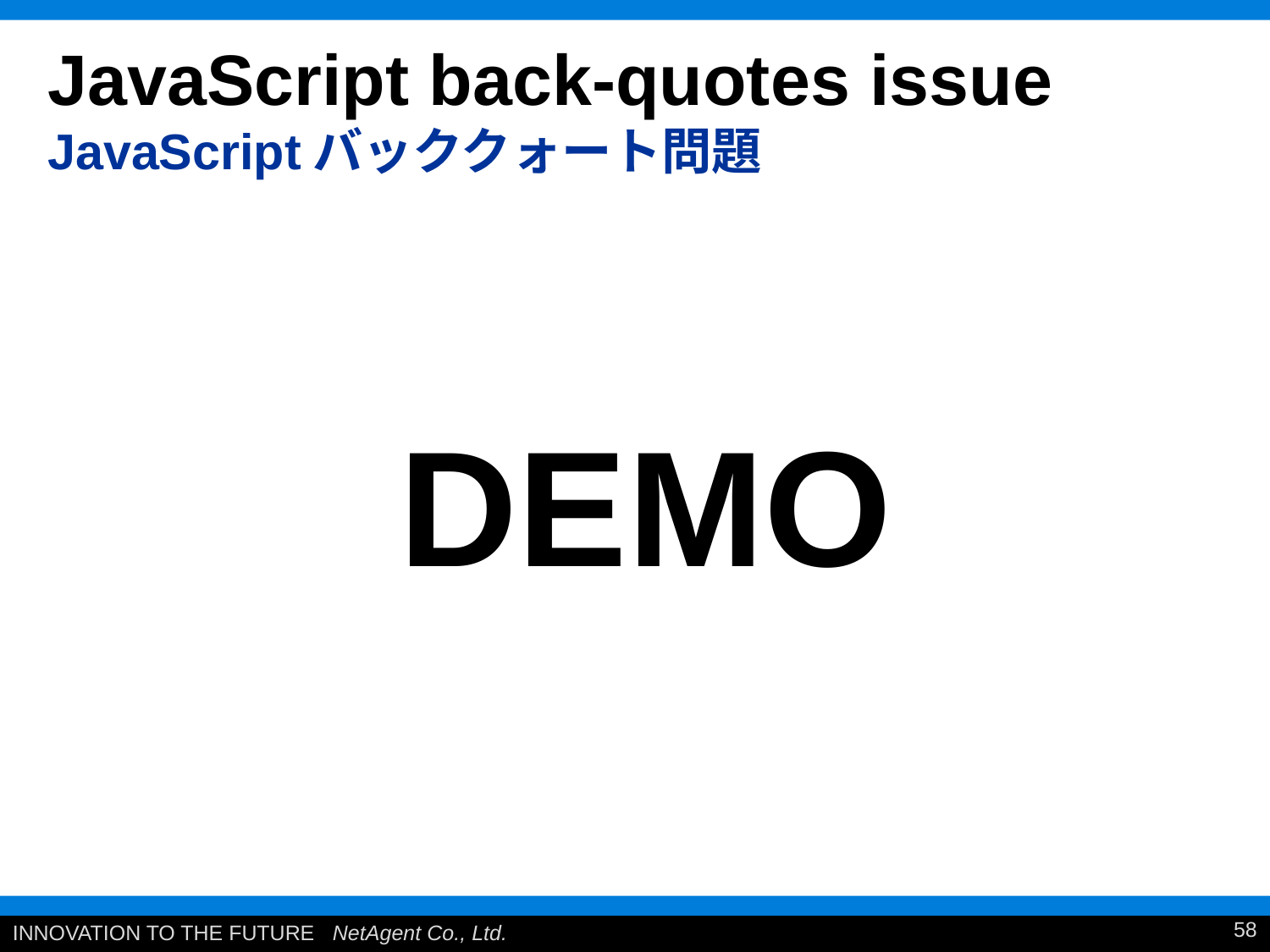

# JavaScript back-quotes issue JavaScriptバッククォート問題
DEMO
58